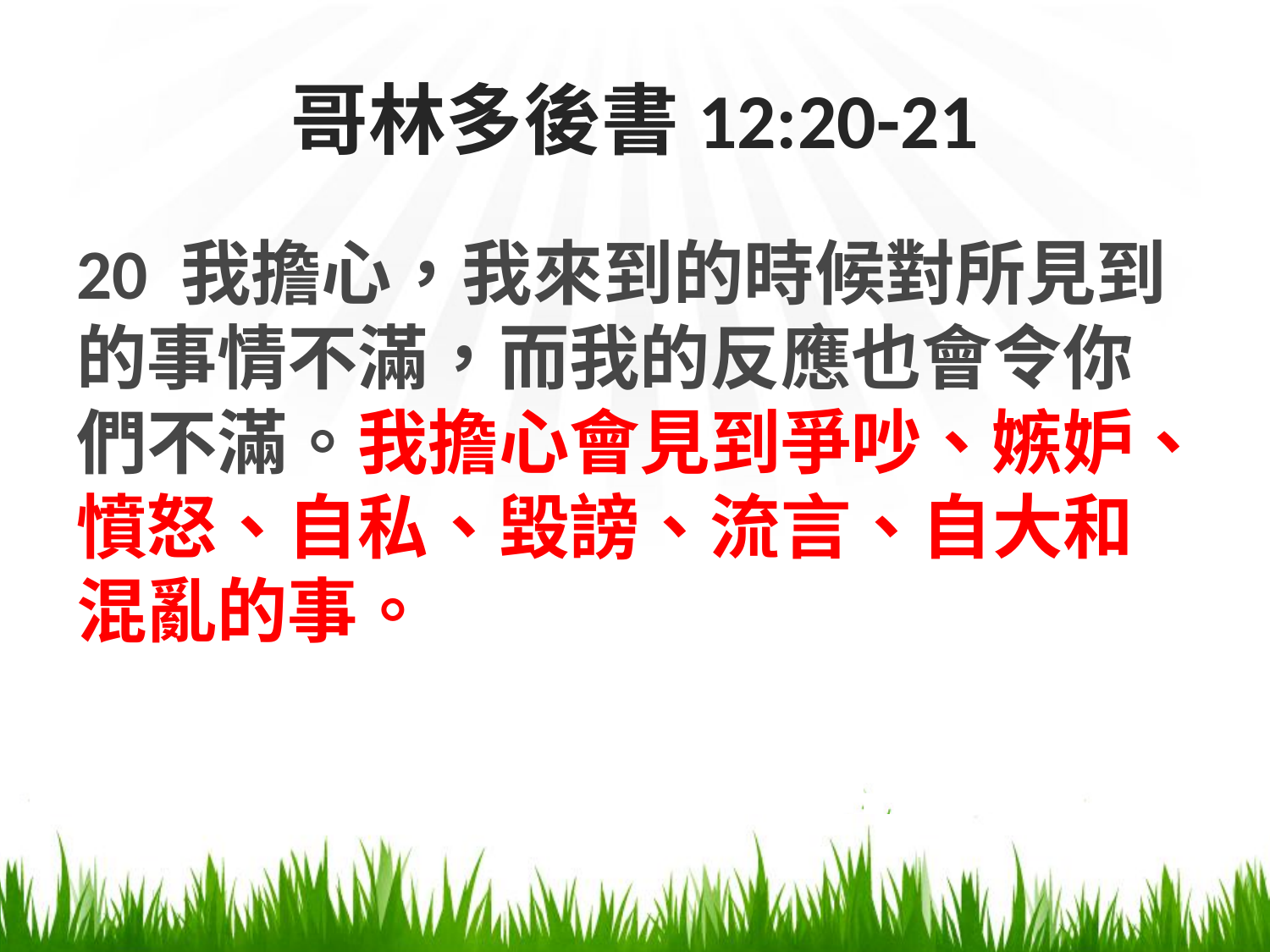

# 哥林多後書12:20-21
20 我擔心，我來到的時候對所見到的事情不滿，而我的反應也會令你們不滿。我擔心會見到爭吵、嫉妒、憤怒、自私、毀謗、流言、自大和混亂的事。